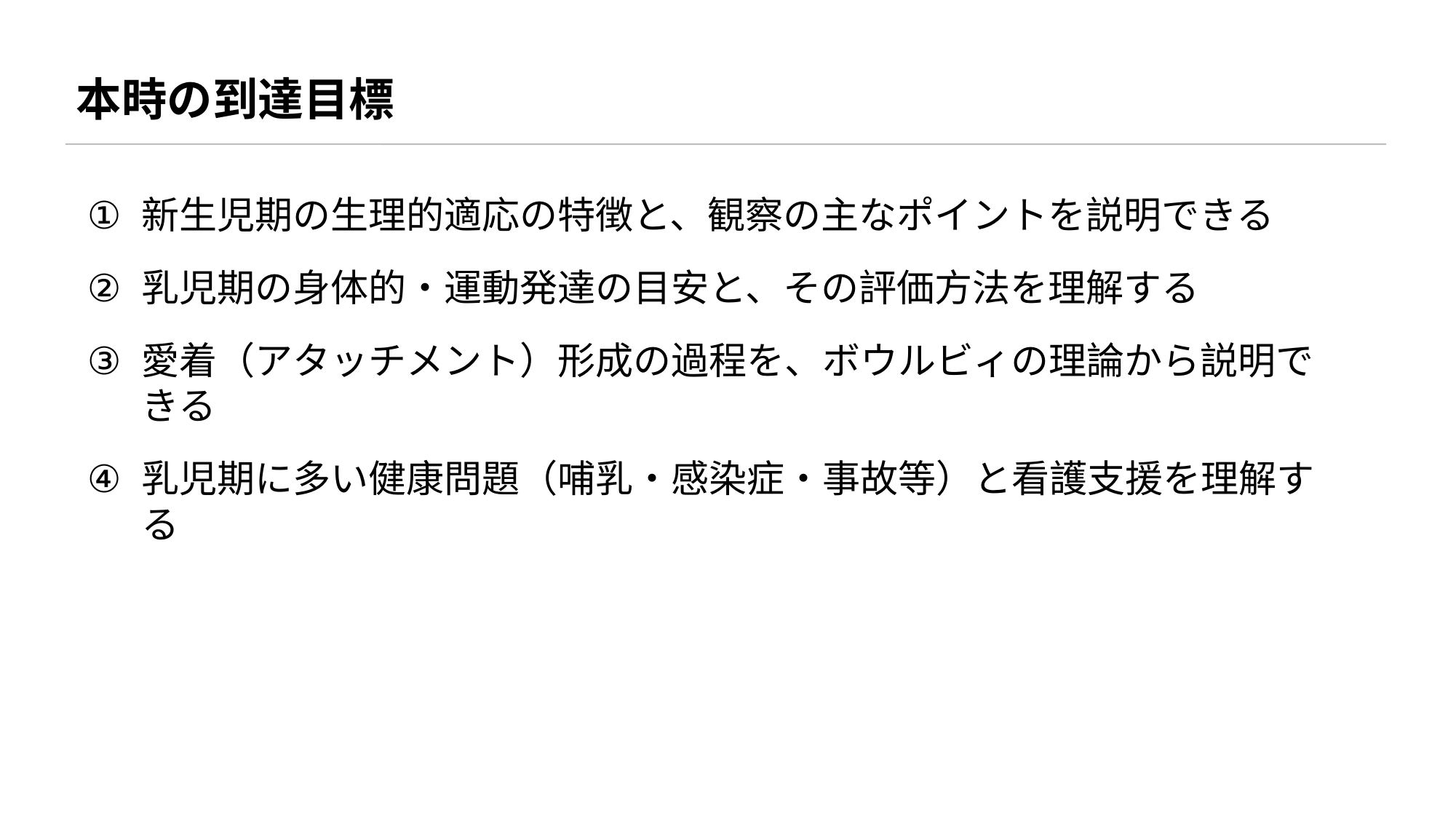

本時の到達目標

新生児期の生理的適応の特徴と、観察の主なポイントを説明できる
乳児期の身体的・運動発達の目安と、その評価方法を理解する
愛着（アタッチメント）形成の過程を、ボウルビィの理論から説明できる
乳児期に多い健康問題（哺乳・感染症・事故等）と看護支援を理解する